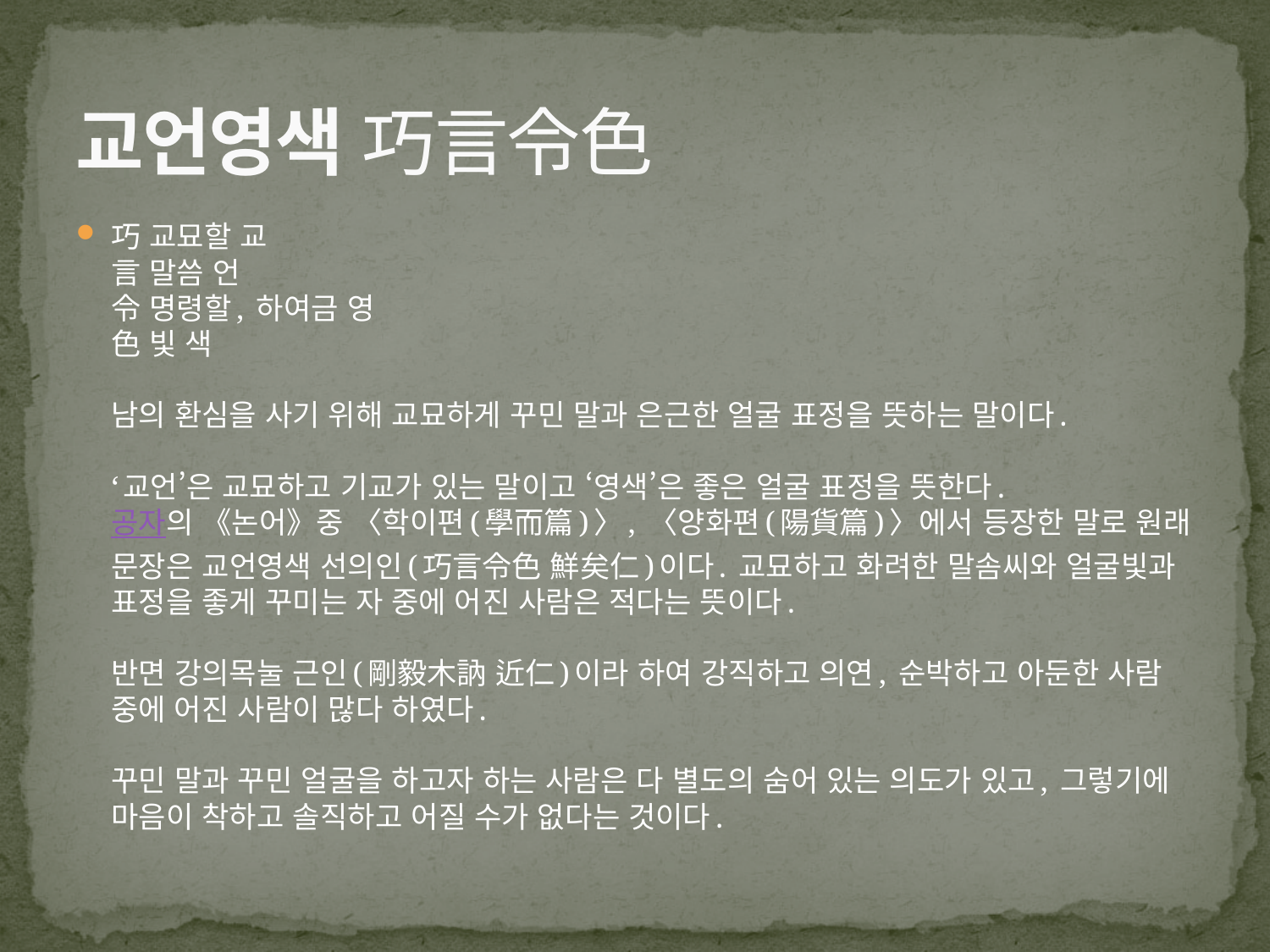

# 교언영색 巧言令色
巧 교묘할 교
言 말씀 언
令 명령할, 하여금 영
色 빛 색
남의 환심을 사기 위해 교묘하게 꾸민 말과 은근한 얼굴 표정을 뜻하는 말이다.
‘교언’은 교묘하고 기교가 있는 말이고 ‘영색’은 좋은 얼굴 표정을 뜻한다.
공자의 《논어》중 〈학이편(學而篇)〉, 〈양화편(陽貨篇)〉에서 등장한 말로 원래 문장은 교언영색 선의인(巧言令色 鮮矣仁)이다. 교묘하고 화려한 말솜씨와 얼굴빛과 표정을 좋게 꾸미는 자 중에 어진 사람은 적다는 뜻이다.
반면 강의목눌 근인(剛毅木訥 近仁)이라 하여 강직하고 의연, 순박하고 아둔한 사람 중에 어진 사람이 많다 하였다.
꾸민 말과 꾸민 얼굴을 하고자 하는 사람은 다 별도의 숨어 있는 의도가 있고, 그렇기에 마음이 착하고 솔직하고 어질 수가 없다는 것이다.